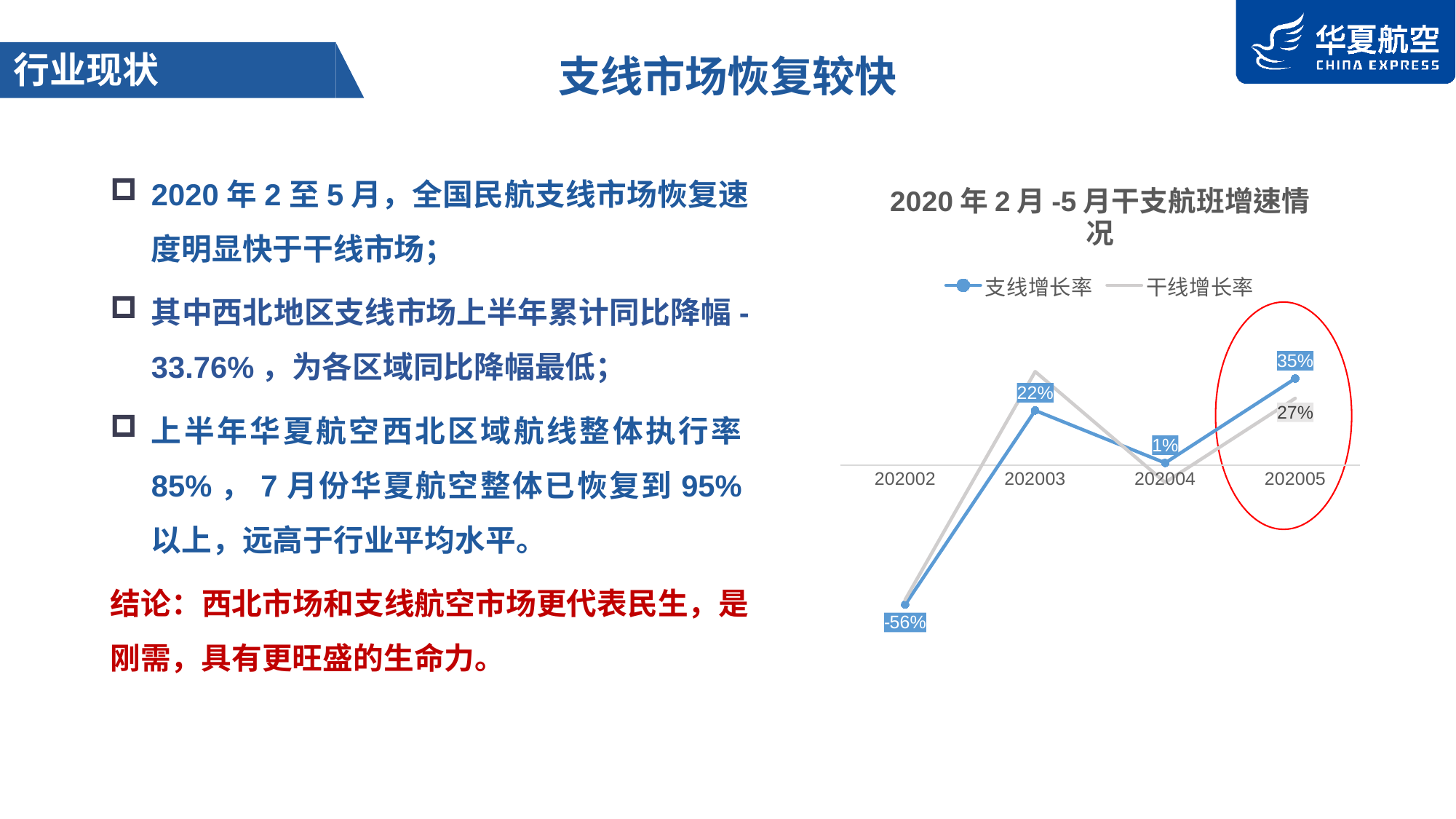

支线市场恢复较快
行业现状
2020年2至5月，全国民航支线市场恢复速度明显快于干线市场；
其中西北地区支线市场上半年累计同比降幅-33.76%，为各区域同比降幅最低；
上半年华夏航空西北区域航线整体执行率85%，7月份华夏航空整体已恢复到95%以上，远高于行业平均水平。
结论：西北市场和支线航空市场更代表民生，是刚需，具有更旺盛的生命力。

### Chart: 2020年2月-5月干支航班增速情况

| Category | 支线增长率 | 干线增长率 |
|---|---|---|
| 202002 | -0.559567913911365 | -0.539784299725677 |
| 202003 | 0.218498209489705 | 0.37449782800405 |
| 202004 | 0.0081737613078019 | -0.0698975833471949 |
| 202005 | 0.346557352159721 | 0.267299413665802 |